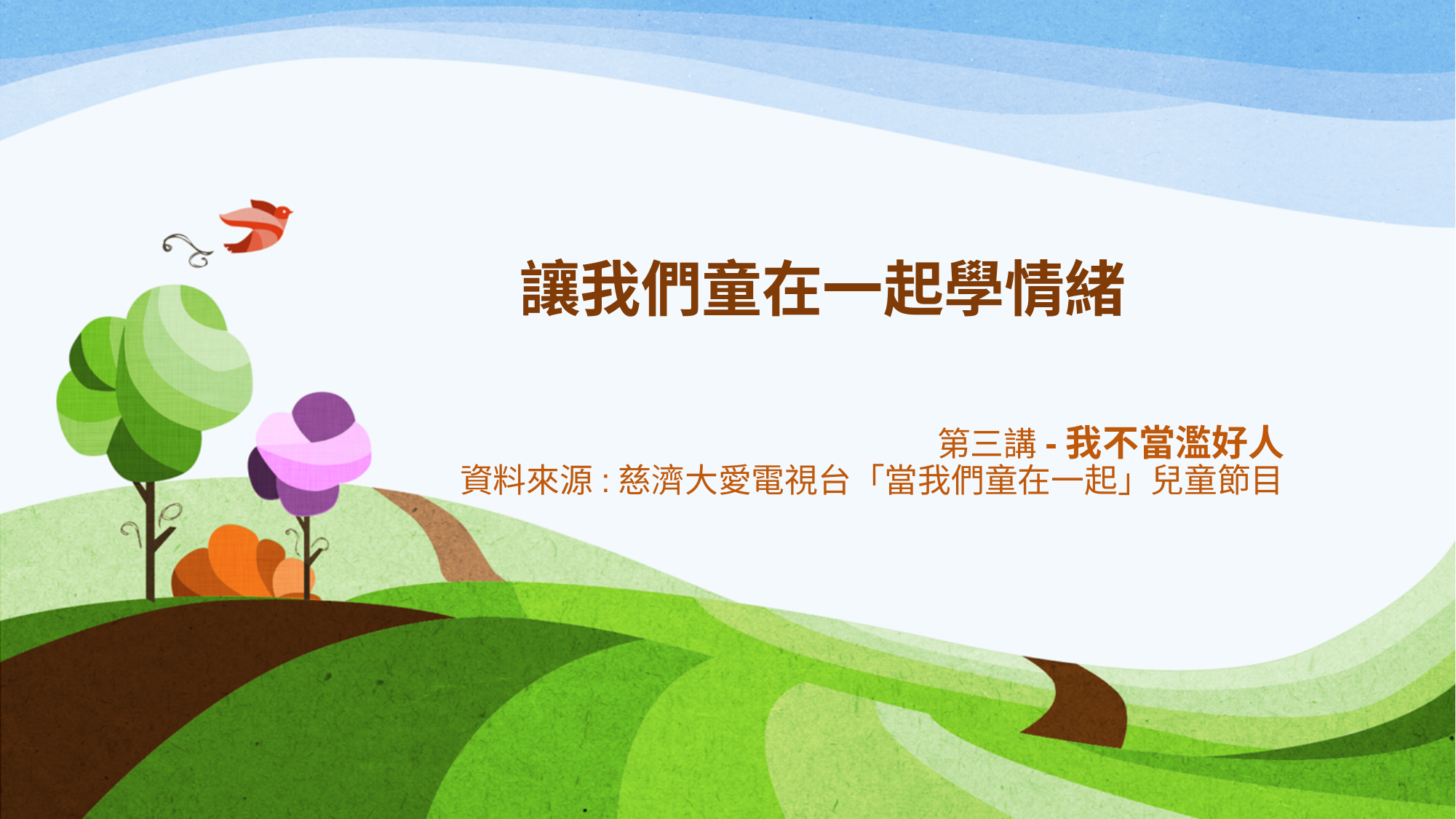

讓我們童在一起學情緒
# 第三講-我不當濫好人 資料來源:慈濟大愛電視台「當我們童在一起」兒童節目